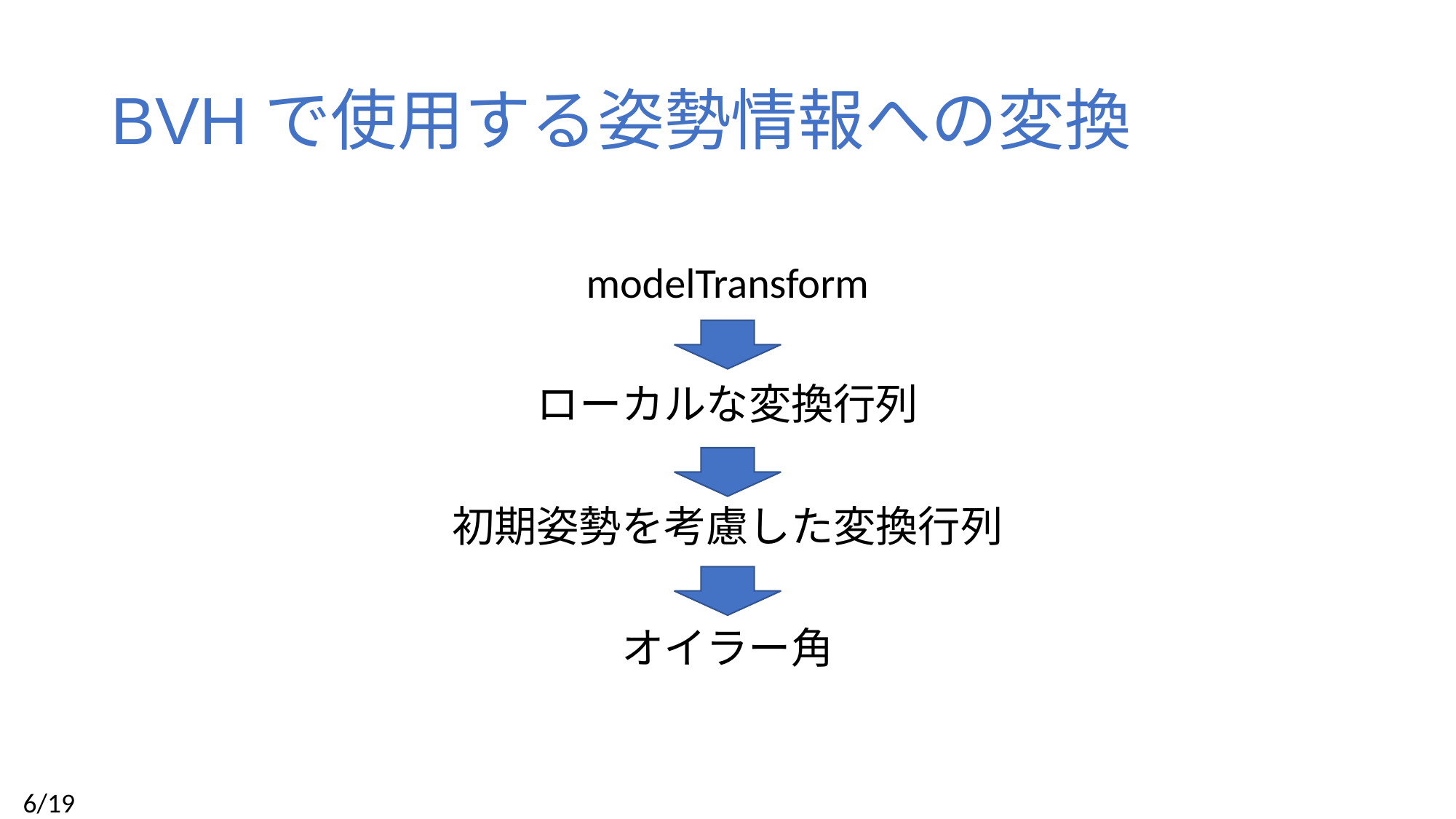

# BVHで使用する姿勢情報への変換
modelTransform

ローカルな変換行列

初期姿勢を考慮した変換行列

オイラー角

  6/19